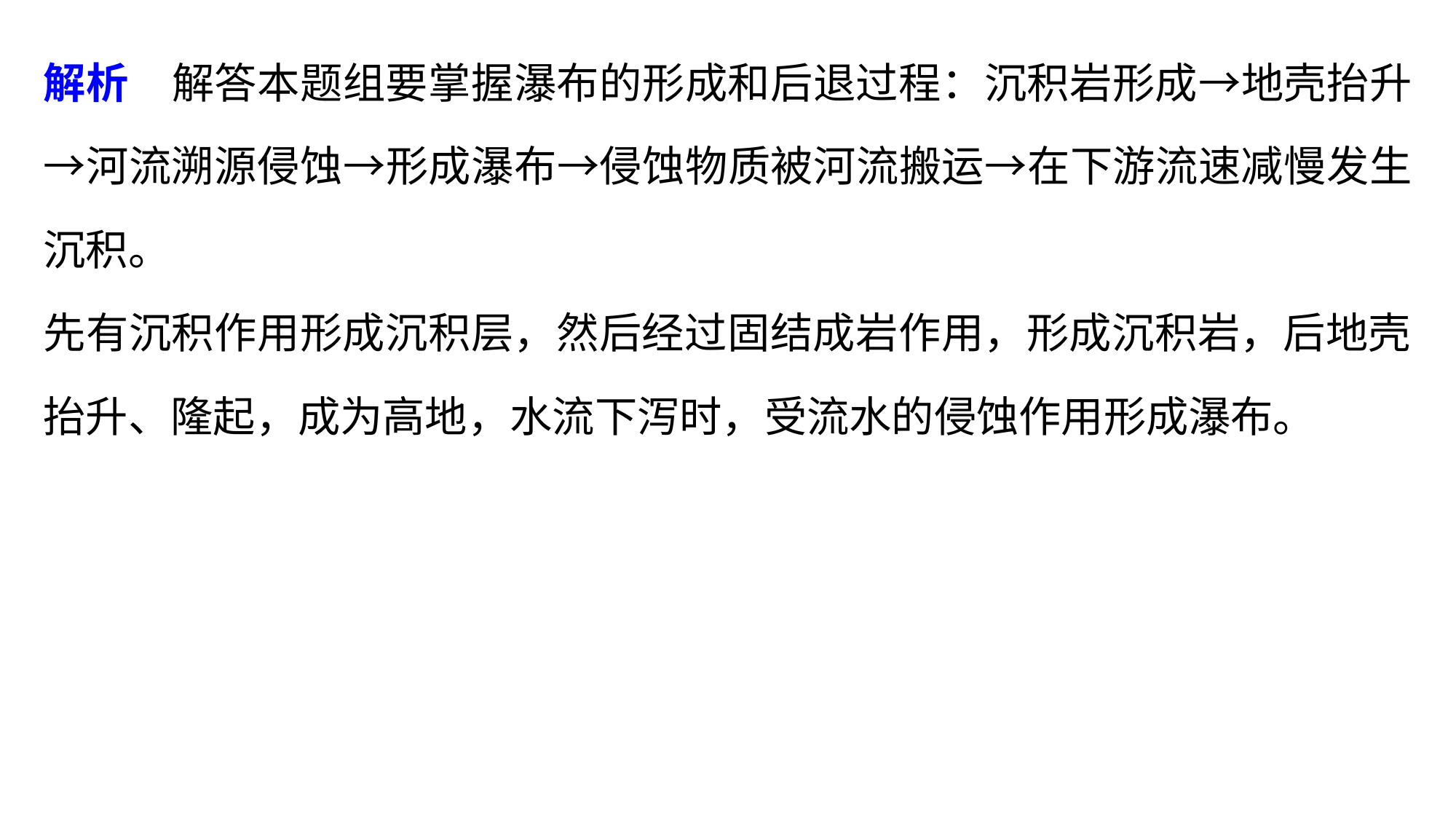

解析　解答本题组要掌握瀑布的形成和后退过程：沉积岩形成→地壳抬升→河流溯源侵蚀→形成瀑布→侵蚀物质被河流搬运→在下游流速减慢发生沉积。
先有沉积作用形成沉积层，然后经过固结成岩作用，形成沉积岩，后地壳抬升、隆起，成为高地，水流下泻时，受流水的侵蚀作用形成瀑布。